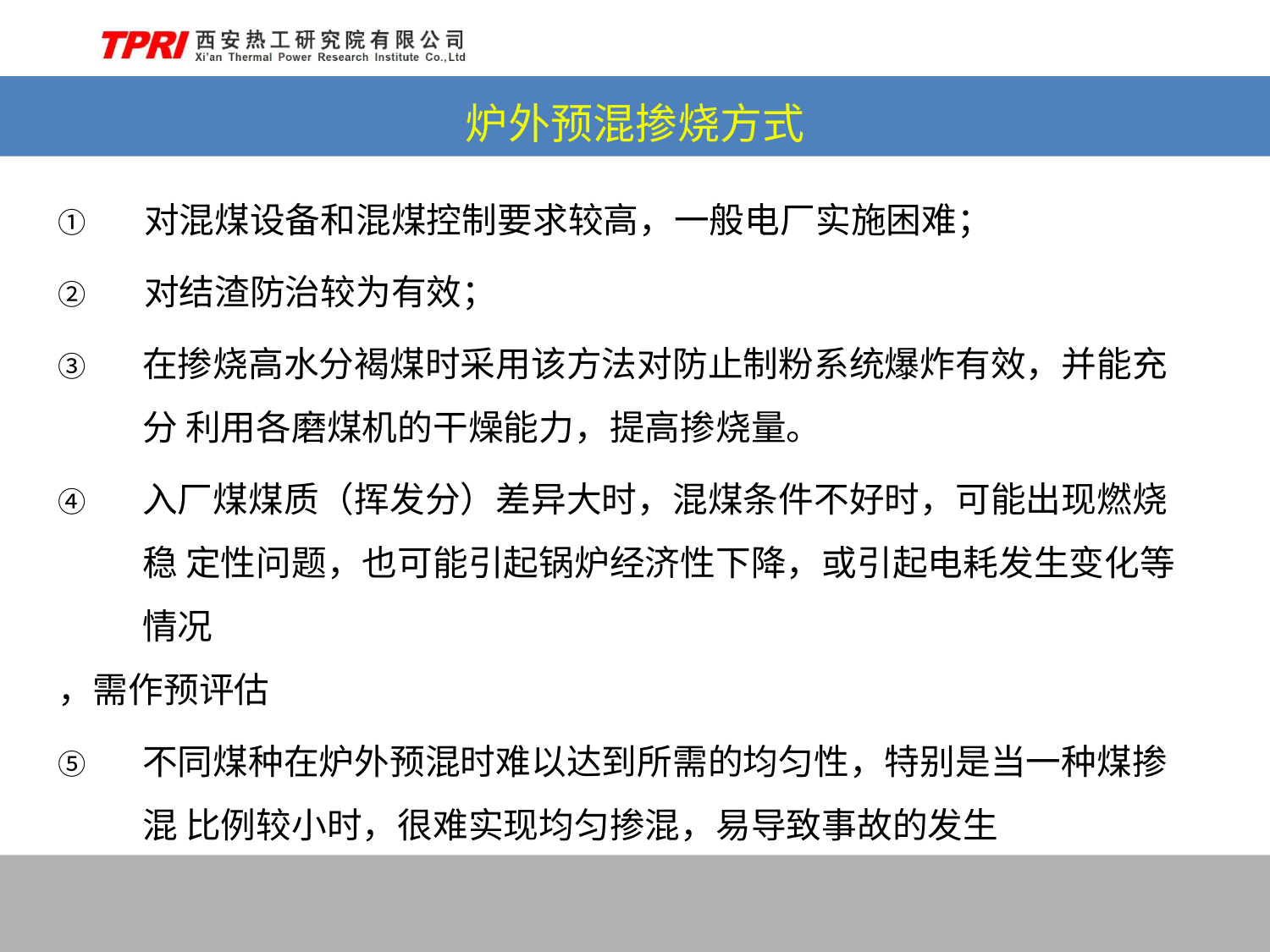

# 炉外预混掺烧方式
①	对混煤设备和混煤控制要求较高，一般电厂实施困难；
②	对结渣防治较为有效；
③	在掺烧高水分褐煤时采用该方法对防止制粉系统爆炸有效，并能充分 利用各磨煤机的干燥能力，提高掺烧量。
④	入厂煤煤质（挥发分）差异大时，混煤条件不好时，可能出现燃烧稳 定性问题，也可能引起锅炉经济性下降，或引起电耗发生变化等情况
，需作预评估
⑤	不同煤种在炉外预混时难以达到所需的均匀性，特别是当一种煤掺混 比例较小时，很难实现均匀掺混，易导致事故的发生